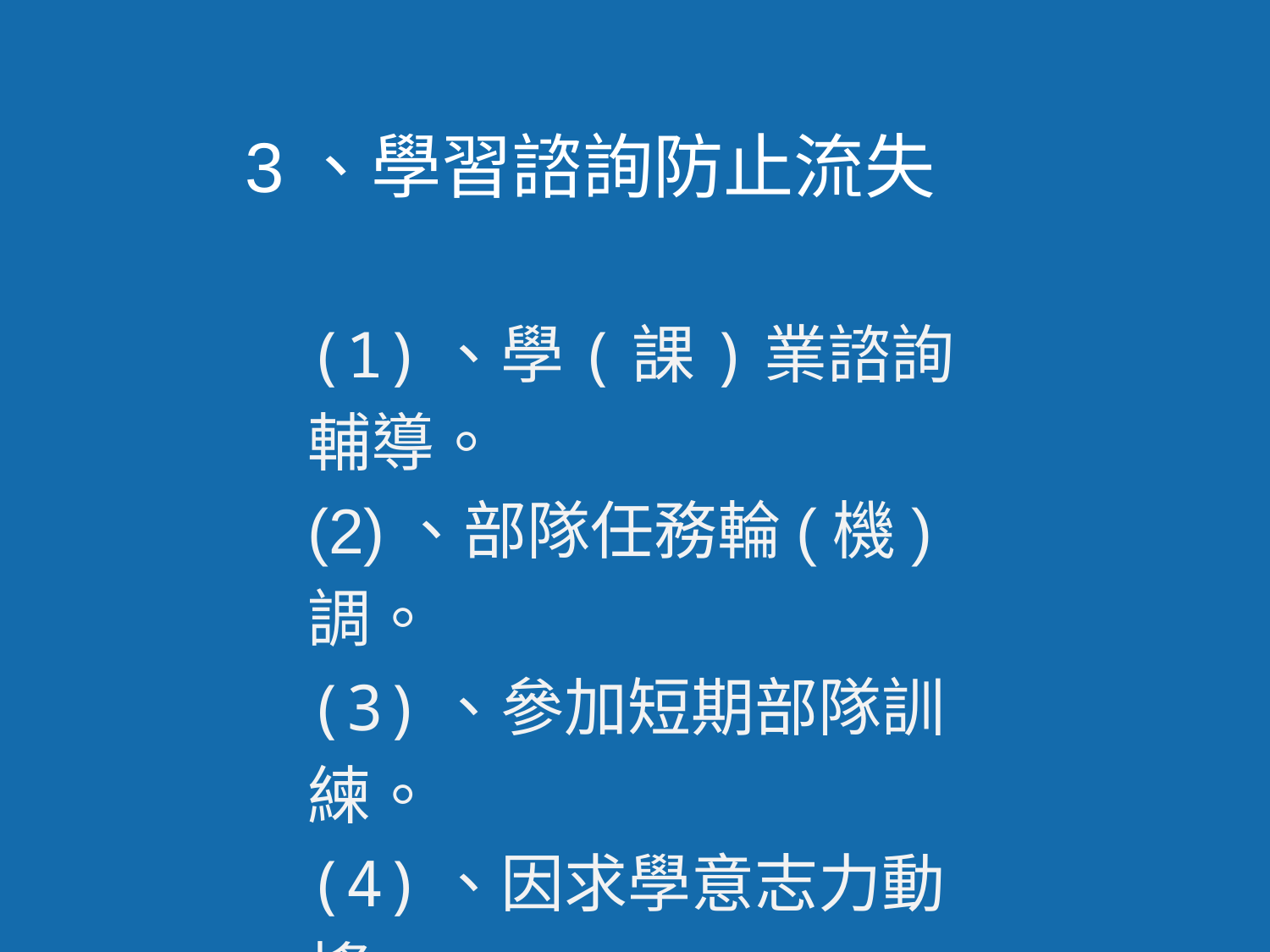

3、學習諮詢防止流失
(1)、學(課)業諮詢輔導。
(2)、部隊任務輪(機)調。
(3)、參加短期部隊訓練。
(4)、因求學意志力動搖。
(5)、家庭因素中斷求學。